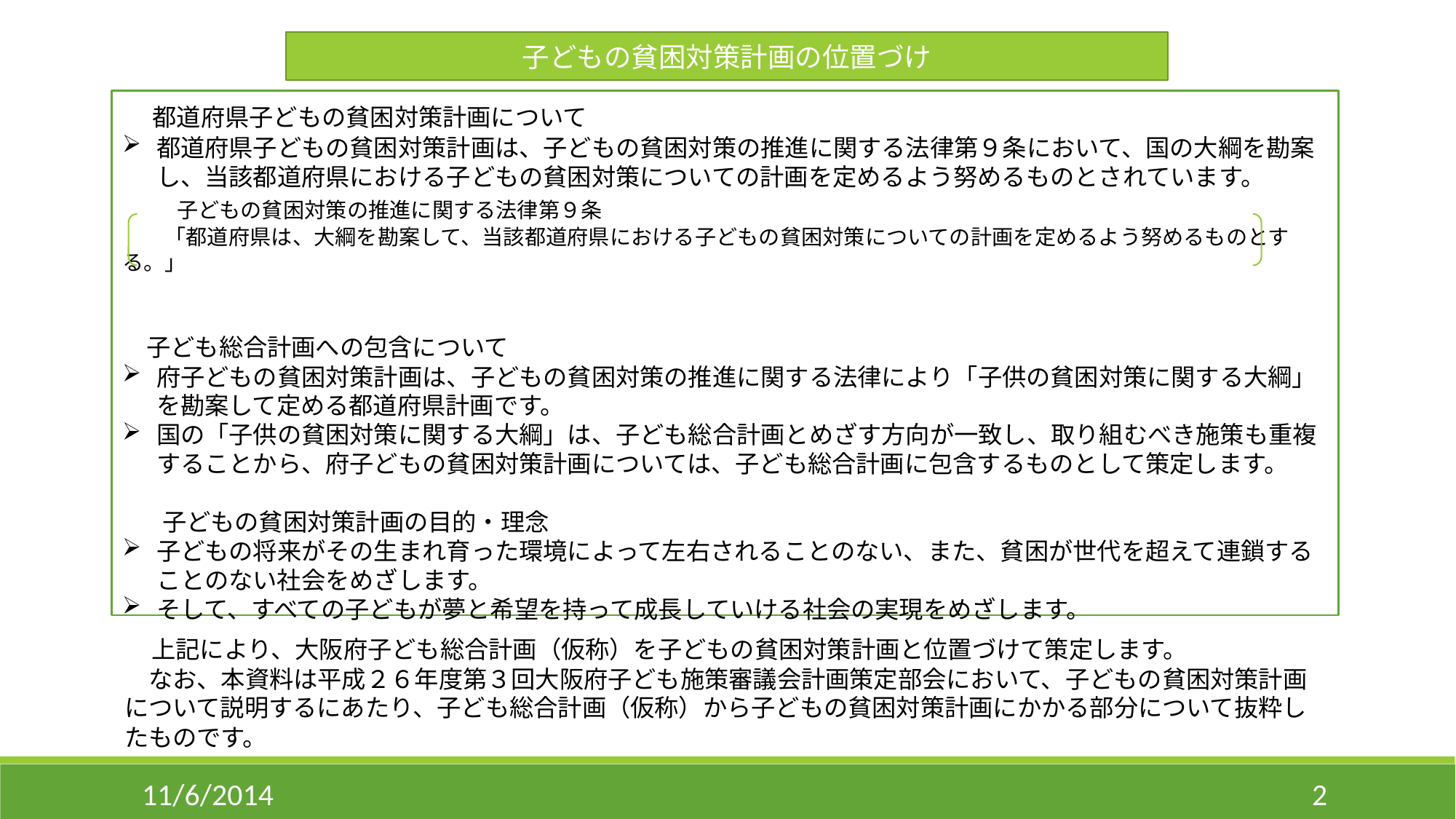

子どもの貧困対策計画の位置づけ
　都道府県子どもの貧困対策計画について
都道府県子どもの貧困対策計画は、子どもの貧困対策の推進に関する法律第９条において、国の大綱を勘案し、当該都道府県における子どもの貧困対策についての計画を定めるよう努めるものとされています。
　　子どもの貧困対策の推進に関する法律第９条
　　「都道府県は、大綱を勘案して、当該都道府県における子どもの貧困対策についての計画を定めるよう努めるものとする。」

　子ども総合計画への包含について
府子どもの貧困対策計画は、子どもの貧困対策の推進に関する法律により「子供の貧困対策に関する大綱」を勘案して定める都道府県計画です。
国の「子供の貧困対策に関する大綱」は、子ども総合計画とめざす方向が一致し、取り組むべき施策も重複することから、府子どもの貧困対策計画については、子ども総合計画に包含するものとして策定します。

　子どもの貧困対策計画の目的・理念
子どもの将来がその生まれ育った環境によって左右されることのない、また、貧困が世代を超えて連鎖することのない社会をめざします。
そして、すべての子どもが夢と希望を持って成長していける社会の実現をめざします。

　上記により、大阪府子ども総合計画（仮称）を子どもの貧困対策計画と位置づけて策定します。
　なお、本資料は平成２６年度第３回大阪府子ども施策審議会計画策定部会において、子どもの貧困対策計画について説明するにあたり、子ども総合計画（仮称）から子どもの貧困対策計画にかかる部分について抜粋したものです。
11/6/2014
2